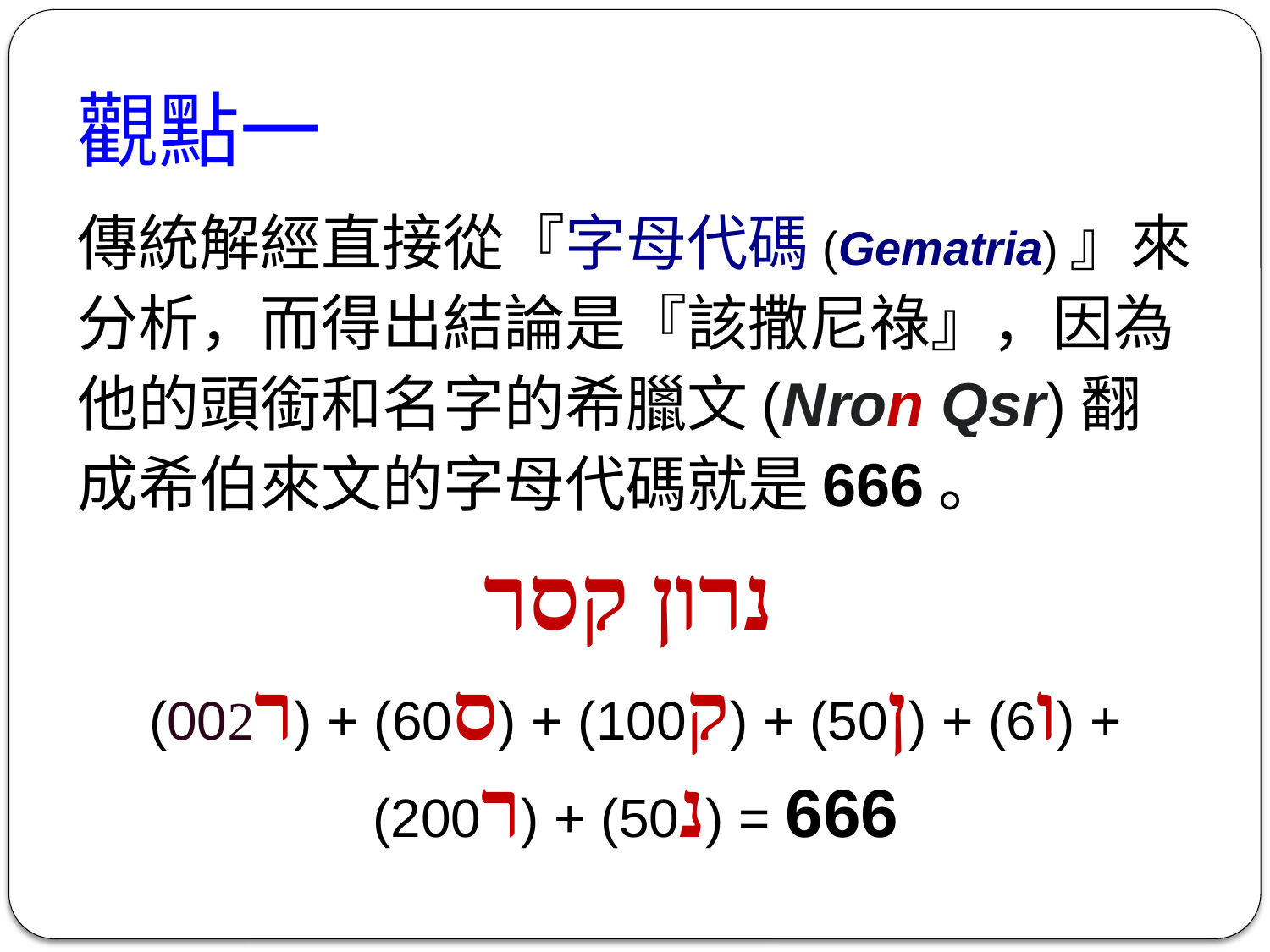

觀點一
傳統解經直接從『字母代碼(Gematria)』來分析，而得出結論是『該撒尼祿』，因為他的頭銜和名字的希臘文(Nron Qsr)翻成希伯來文的字母代碼就是666。
נרון קסר
(ר200) + (ס60) + (ק100) + (ן50) + (ו6) + (ר200) + (נ50) = 666